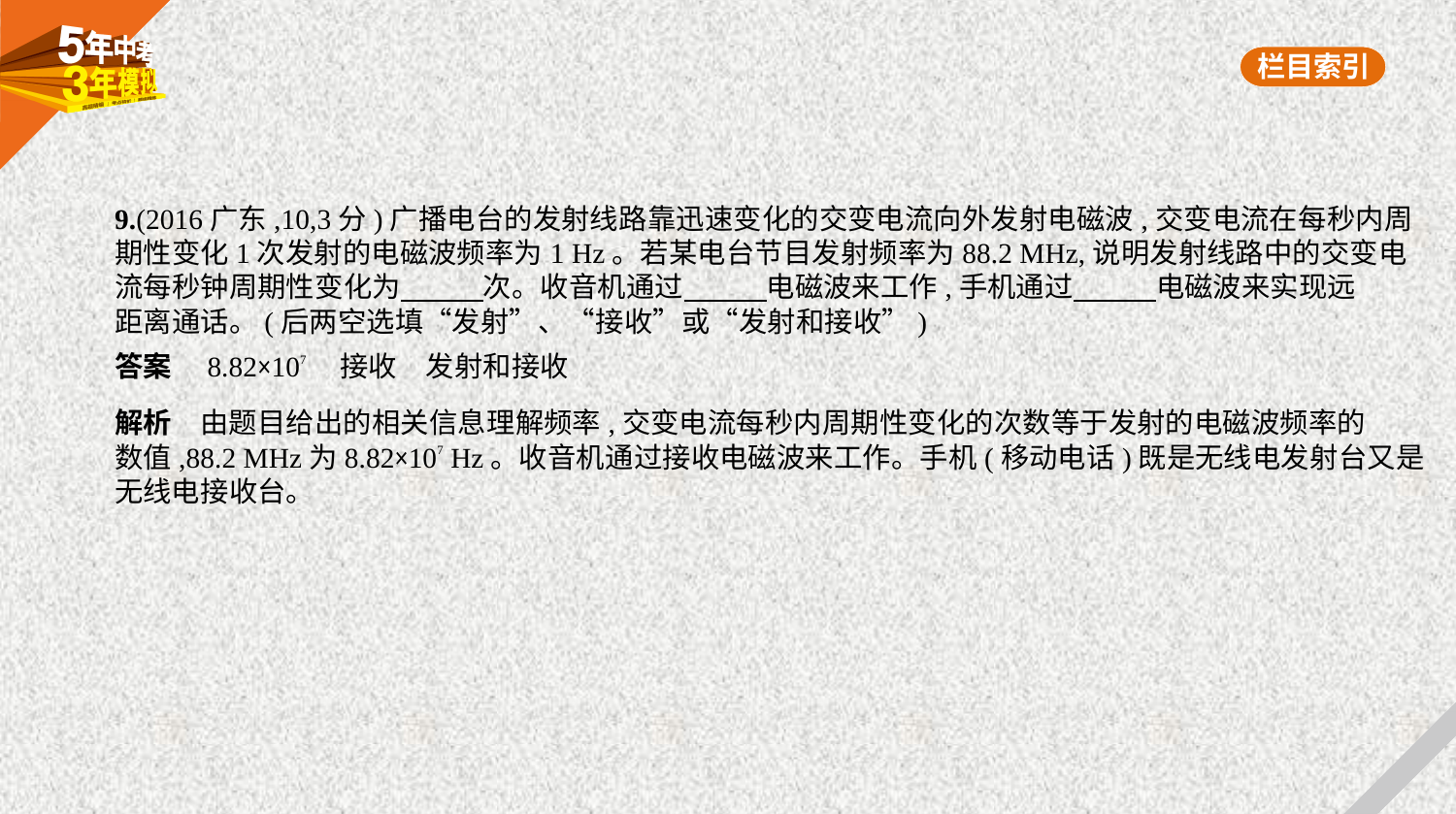

9.(2016广东,10,3分)广播电台的发射线路靠迅速变化的交变电流向外发射电磁波,交变电流在每秒内周
期性变化1次发射的电磁波频率为1 Hz。若某电台节目发射频率为88.2 MHz,说明发射线路中的交变电
流每秒钟周期性变化为　　    次。收音机通过　　    电磁波来工作,手机通过　　    电磁波来实现远
距离通话。(后两空选填“发射”、“接收”或“发射和接收”)
答案　8.82×107　接收　发射和接收
解析　由题目给出的相关信息理解频率,交变电流每秒内周期性变化的次数等于发射的电磁波频率的
数值,88.2 MHz为8.82×107 Hz。收音机通过接收电磁波来工作。手机(移动电话)既是无线电发射台又是
无线电接收台。